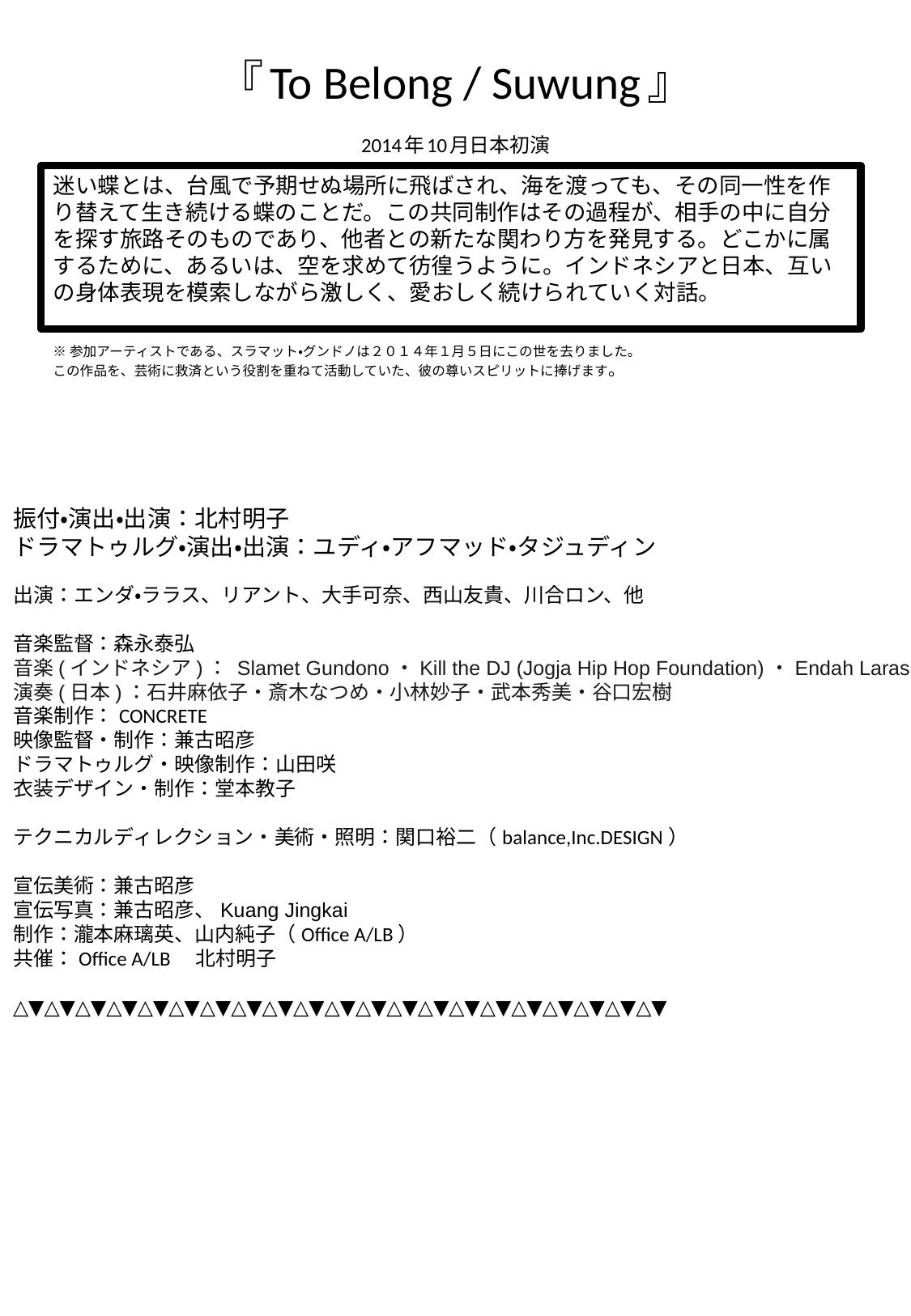

『To Belong / Suwung』

2014年10月日本初演
迷い蝶とは、台風で予期せぬ場所に飛ばされ、海を渡っても、その同一性を作り替えて生き続ける蝶のことだ。この共同制作はその過程が、相手の中に自分を探す旅路そのものであり、他者との新たな関わり方を発見する。どこかに属するために、あるいは、空を求めて彷徨うように。インドネシアと日本、互いの身体表現を模索しながら激しく、愛おしく続けられていく対話。

※参加アーティストである、スラマット・グンドノは２０１４年１月５日にこの世を去りました。
この作品を、芸術に救済という役割を重ねて活動していた、彼の尊いスピリットに捧げます。

振付・演出・出演：北村明子
ドラマトゥルグ・演出・出演：ユディ・アフマッド・タジュディン

出演：エンダ・ララス、リアント、大手可奈、西山友貴、川合ロン、他

音楽監督：森永泰弘
音楽(インドネシア)： Slamet Gundono・Kill the DJ (Jogja Hip Hop Foundation)・Endah Laras
演奏(日本)：石井麻依子・斎木なつめ・小林妙子・武本秀美・谷口宏樹
音楽制作：CONCRETE
映像監督・制作：兼古昭彦
ドラマトゥルグ・映像制作：山田咲
衣装デザイン・制作：堂本教子

テクニカルディレクション・美術・照明：関口裕二（balance,Inc.DESIGN）

宣伝美術：兼古昭彦
宣伝写真：兼古昭彦、Kuang Jingkai
制作：瀧本麻璃英、山内純子（Office A/LB）
共催：Office A/LB　北村明子

△▼△▼△▼△▼△▼△▼△▼△▼△▼△▼△▼△▼△▼△▼△▼△▼△▼△▼△▼△▼△▼